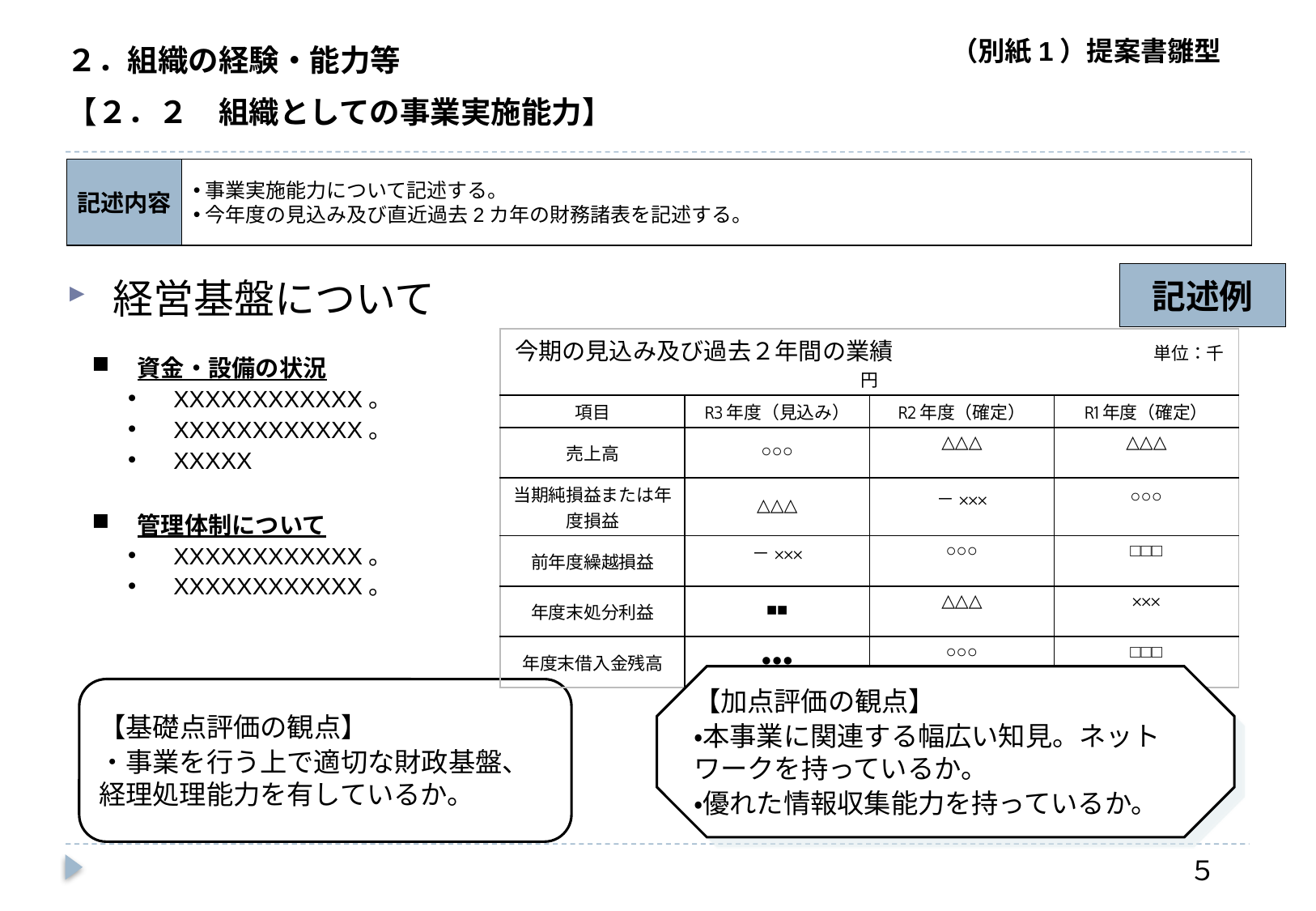

２．組織の経験・能力等
【２．２　組織としての事業実施能力】
記述内容
事業実施能力について記述する。
今年度の見込み及び直近過去2カ年の財務諸表を記述する。
記述例
経営基盤について
| 今期の見込み及び過去２年間の業績　　　　　　　　　　　単位：千円 |  |  |  |
| --- | --- | --- | --- |
| 項目 | R3年度（見込み） | R2年度（確定） | R1年度（確定） |
| 売上高 | ○○○ | △△△ | △△△ |
| 当期純損益または年度損益 | △△△ | －××× | ○○○ |
| 前年度繰越損益 | －××× | ○○○ | □□□ |
| 年度末処分利益 | ■■ | △△△ | ××× |
| 年度末借入金残高 | ●●● | ○○○ | □□□ |
資金・設備の状況
XXXXXXXXXXXX。
XXXXXXXXXXXX。
XXXXX

管理体制について
XXXXXXXXXXXX。
XXXXXXXXXXXX。

【加点評価の観点】
・本事業に関連する幅広い知見。ネットワークを持っているか。
・優れた情報収集能力を持っているか。
【基礎点評価の観点】
・事業を行う上で適切な財政基盤、経理処理能力を有しているか。
５